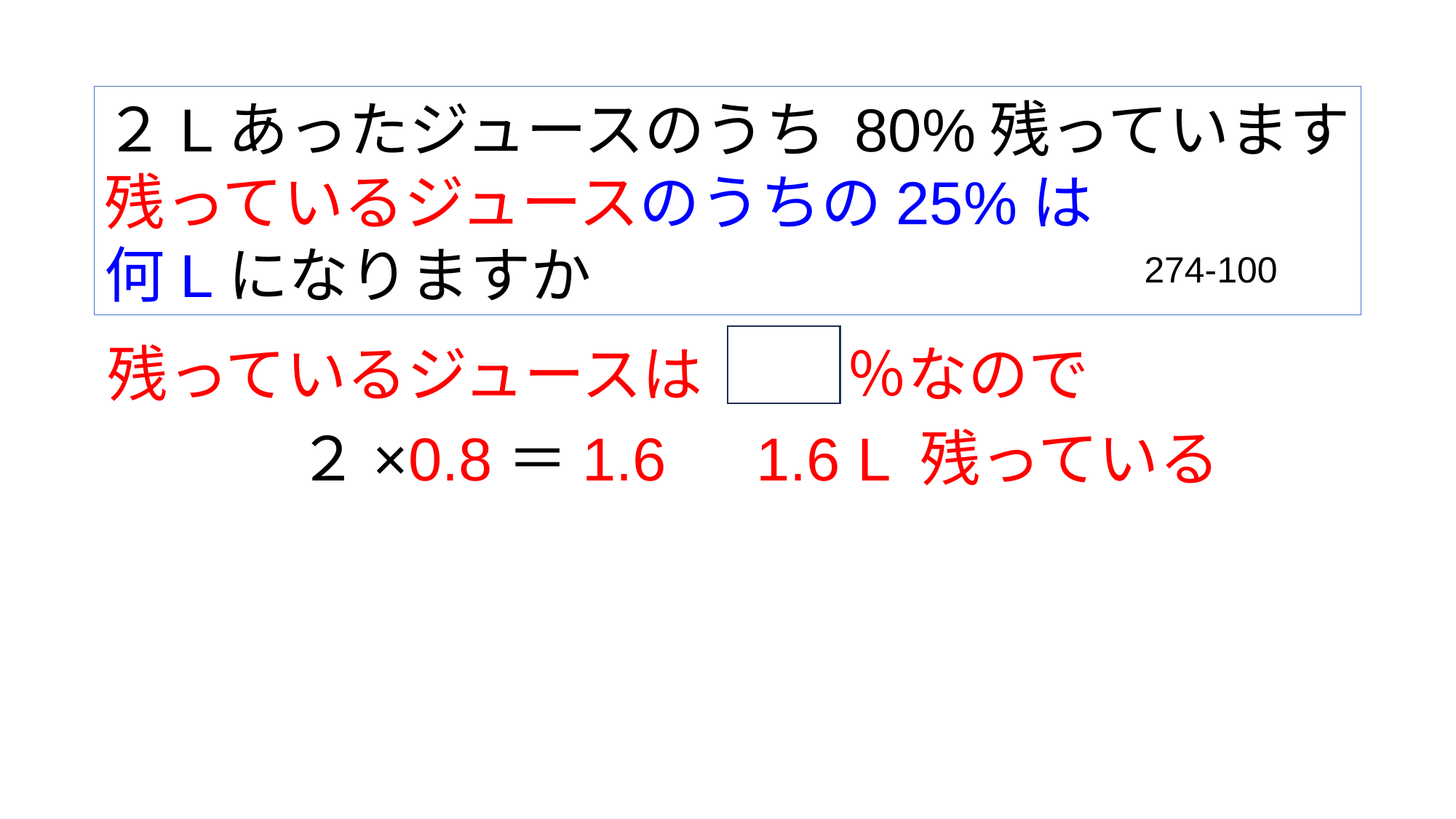

２Lあったジュースのうち 80%残っています
残っているジュースのうちの25%は
何Lになりますか
274-100

残っているジュースは 80  ％なので
２×0.8＝1.6　1.6 L 残っている
２×0.8＝1.6　1.6